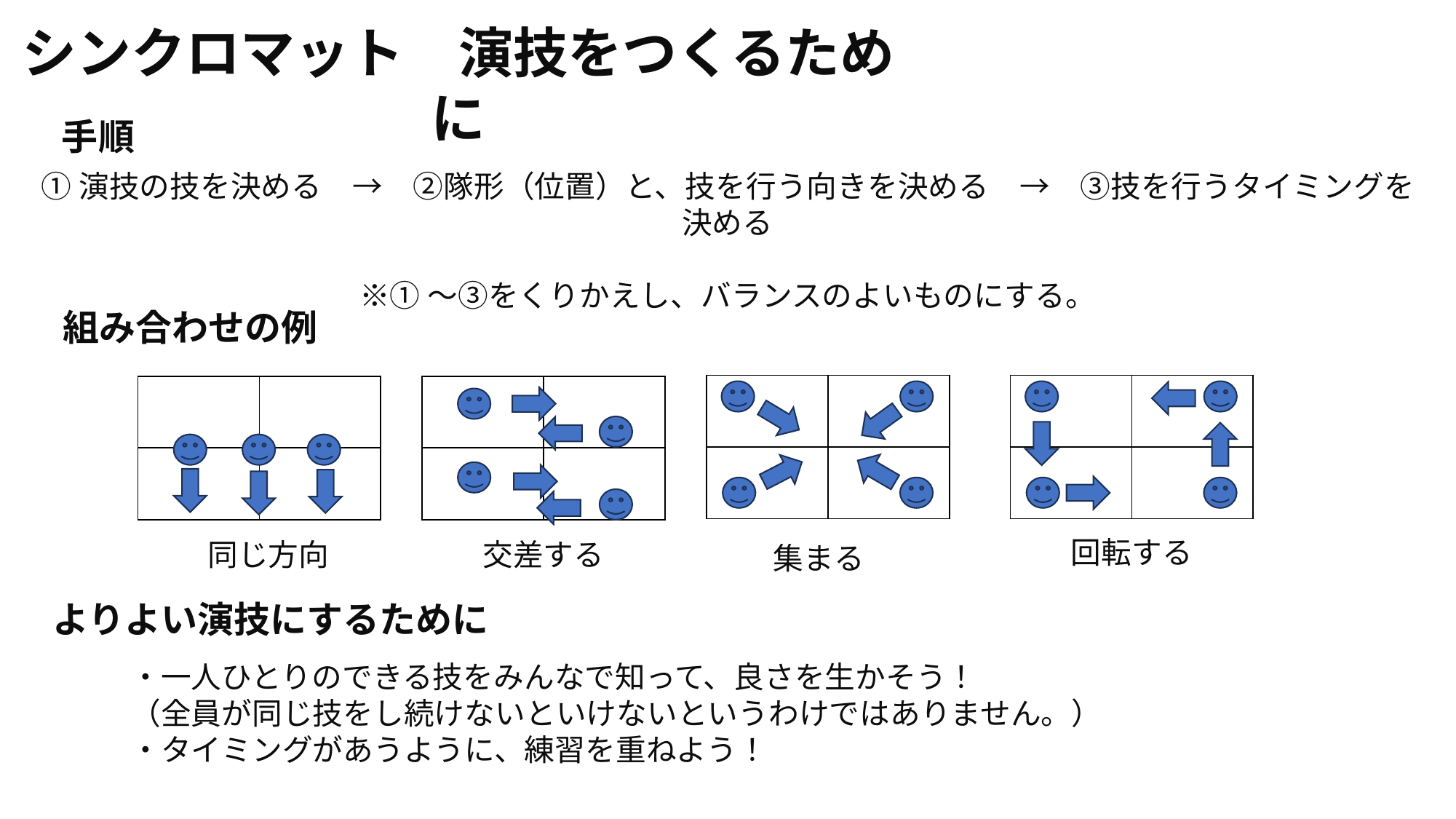

シンクロマット　演技をつくるために
手順
①演技の技を決める　→　②隊形（位置）と、技を行う向きを決める　→　③技を行うタイミングを決める

※①～③をくりかえし、バランスのよいものにする。
組み合わせの例
|  |  |
| --- | --- |
|  |  |
|  |  |
| --- | --- |
|  |  |
|  |  |
| --- | --- |
|  |  |
|  |  |
| --- | --- |
|  |  |

回転する
同じ方向
交差する
集まる
よりよい演技にするために
・一人ひとりのできる技をみんなで知って、良さを生かそう！
（全員が同じ技をし続けないといけないというわけではありません。）
・タイミングがあうように、練習を重ねよう！